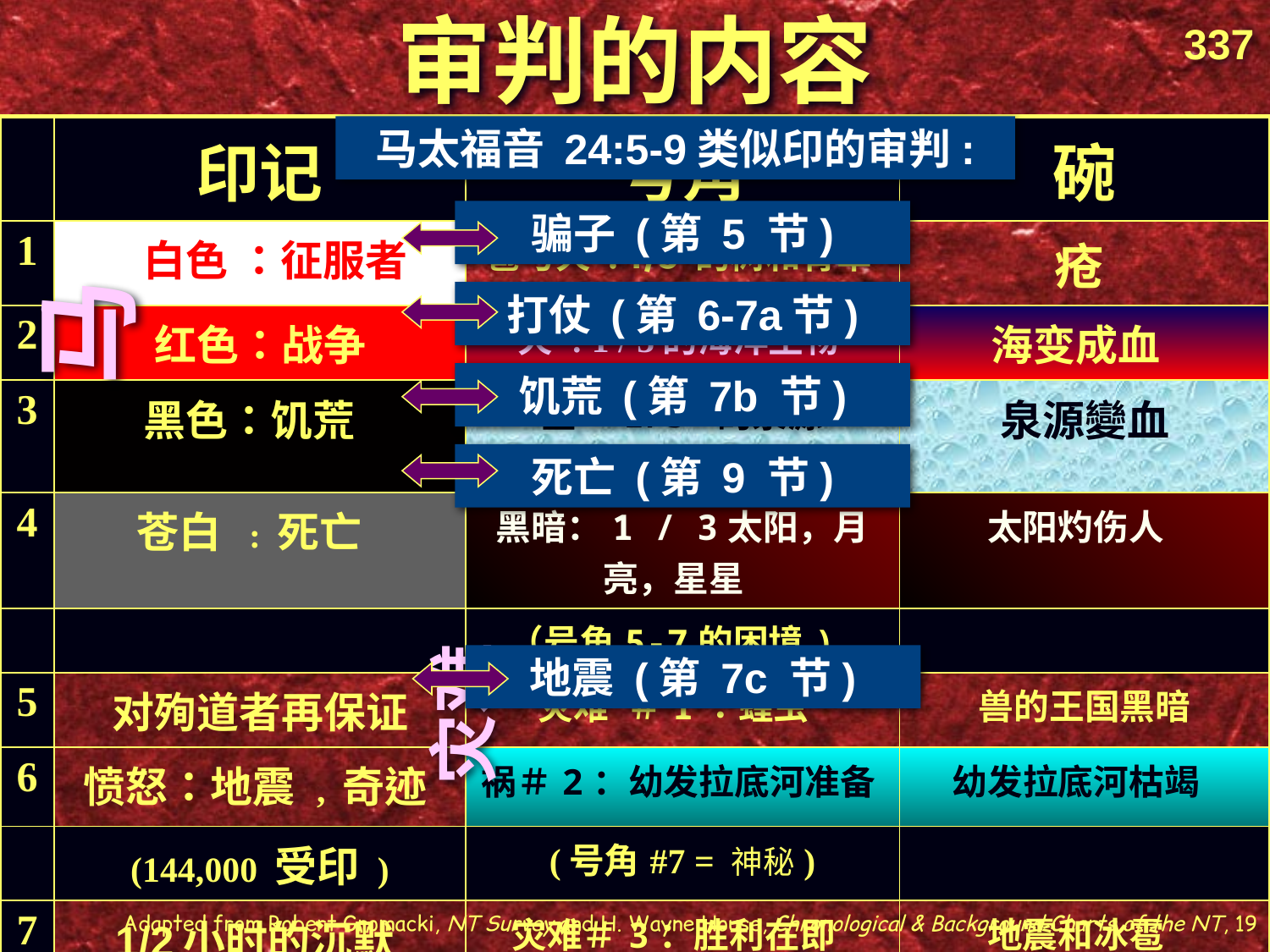

审判的内容
337
|  | 印记 | 号角 | 碗 |
| --- | --- | --- | --- |
| 1 | 白色 ：征服者 | 雹与火 : 1/3 的树和青草 | 疮 |
| 2 | 红色：战争 | 火 : 1 / 3的海洋生物 | 海变成血 |
| 3 | 黑色：饥荒 | 星：1/3 的泉源 | 泉源變血 |
| 4 | 苍白 : 死亡 | 黑暗：1 / 3太阳，月亮，星星 | 太阳灼伤人 |
|  |  | （号角5-7的困境) |  |
| 5 | 对殉道者再保证 | 灾难 ＃1：蝗虫 | 兽的王国黑暗 |
| 6 | 愤怒：地震 , 奇迹 | 祸＃2：幼发拉底河准备 | 幼发拉底河枯竭 |
|  | (144,000 受印 ) | (号角#7 = 神秘) |  |
| 7 | 1/2小时的沉默 | 灾难＃3：胜利在即 | 地震和冰雹 |
马太福音 24:5-9类似印的审判:
骗子 (第 5 节)

马
打仗 (第 6-7a节)

饥荒 (第 7b 节)

死亡 (第 9 节)

地震 (第 7c 节)

灾难
Adapted from Robert Gromacki, NT Survey and H. Wayne House, Chronological & Background Charts of the NT, 19